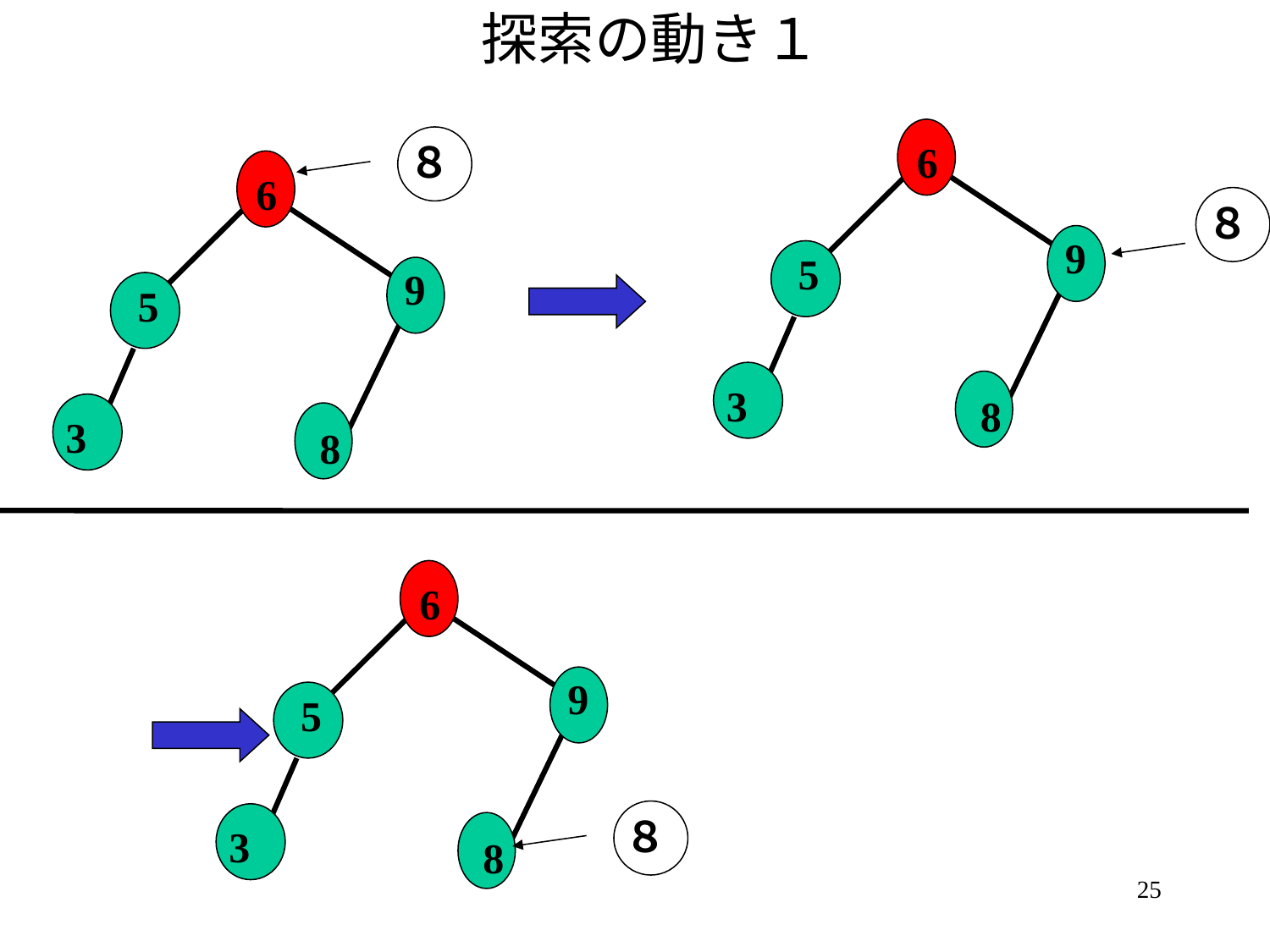

# 探索の動き１

８
6

6

８
9
5

9
5

3
8
3
8

6
9
5

８
3
8

25